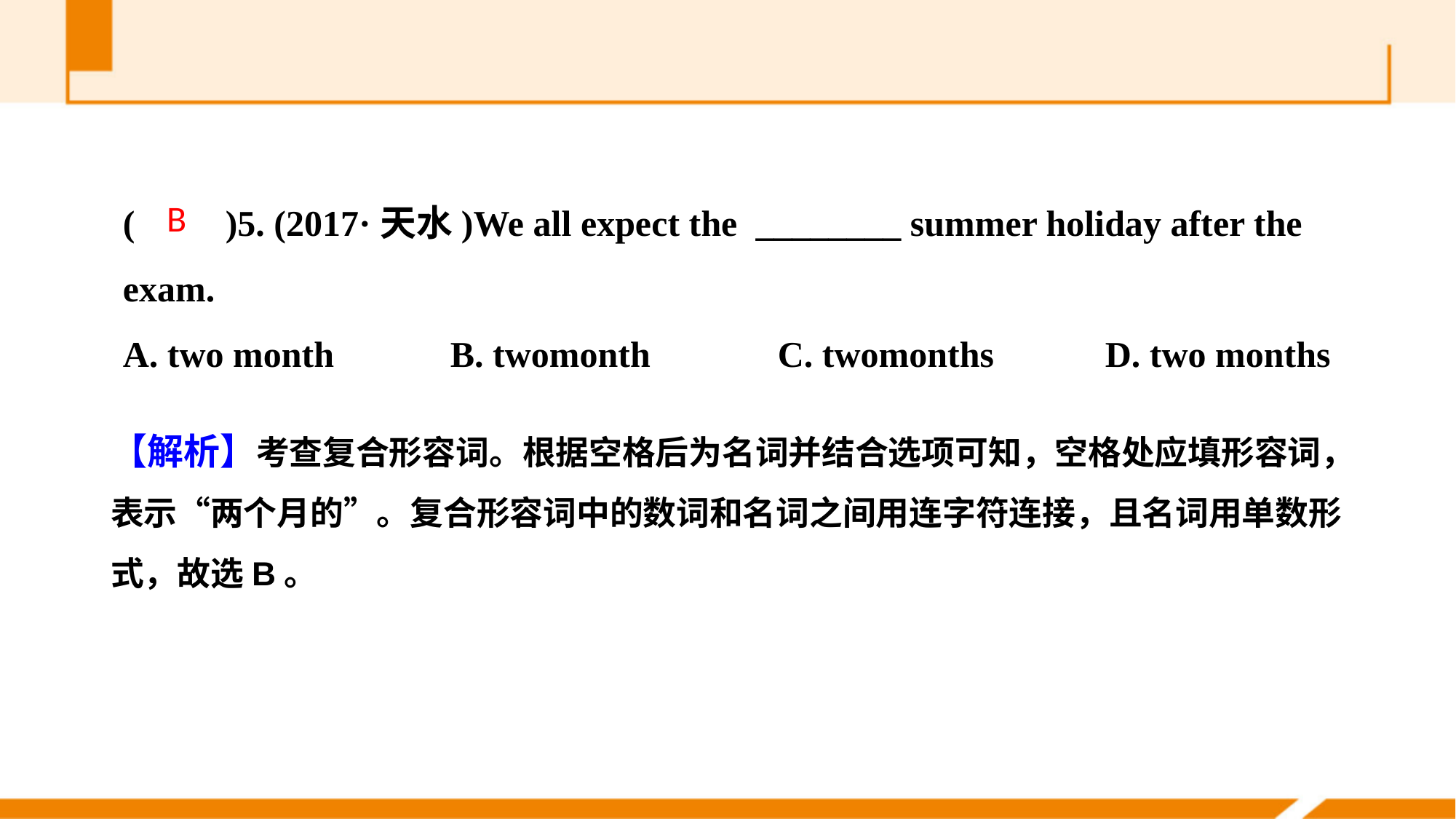

(　　)5. (2017·天水)We all expect the  ________ summer holiday after the exam.
A. two month  	B. two­month		C. two­months  	D. two months
B
【解析】考查复合形容词。根据空格后为名词并结合选项可知，空格处应填形容词，表示“两个月的”。复合形容词中的数词和名词之间用连字符连接，且名词用单数形式，故选B。